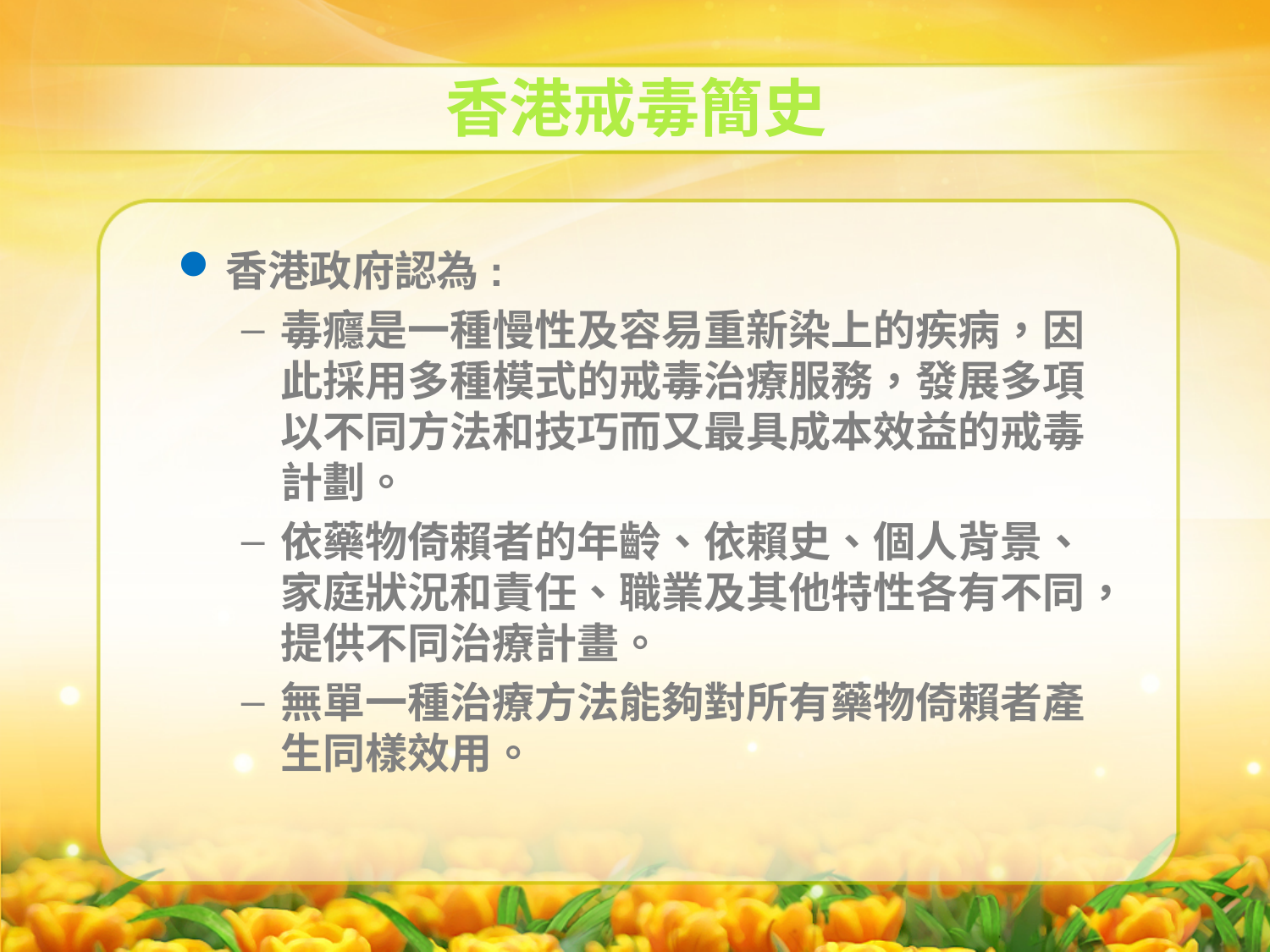

香港戒毒簡史
香港政府認為:
毒癮是一種慢性及容易重新染上的疾病，因此採用多種模式的戒毒治療服務，發展多項以不同方法和技巧而又最具成本效益的戒毒計劃。
依藥物倚賴者的年齡、依賴史、個人背景、家庭狀況和責任、職業及其他特性各有不同，提供不同治療計畫。
無單一種治療方法能夠對所有藥物倚賴者產生同樣效用。